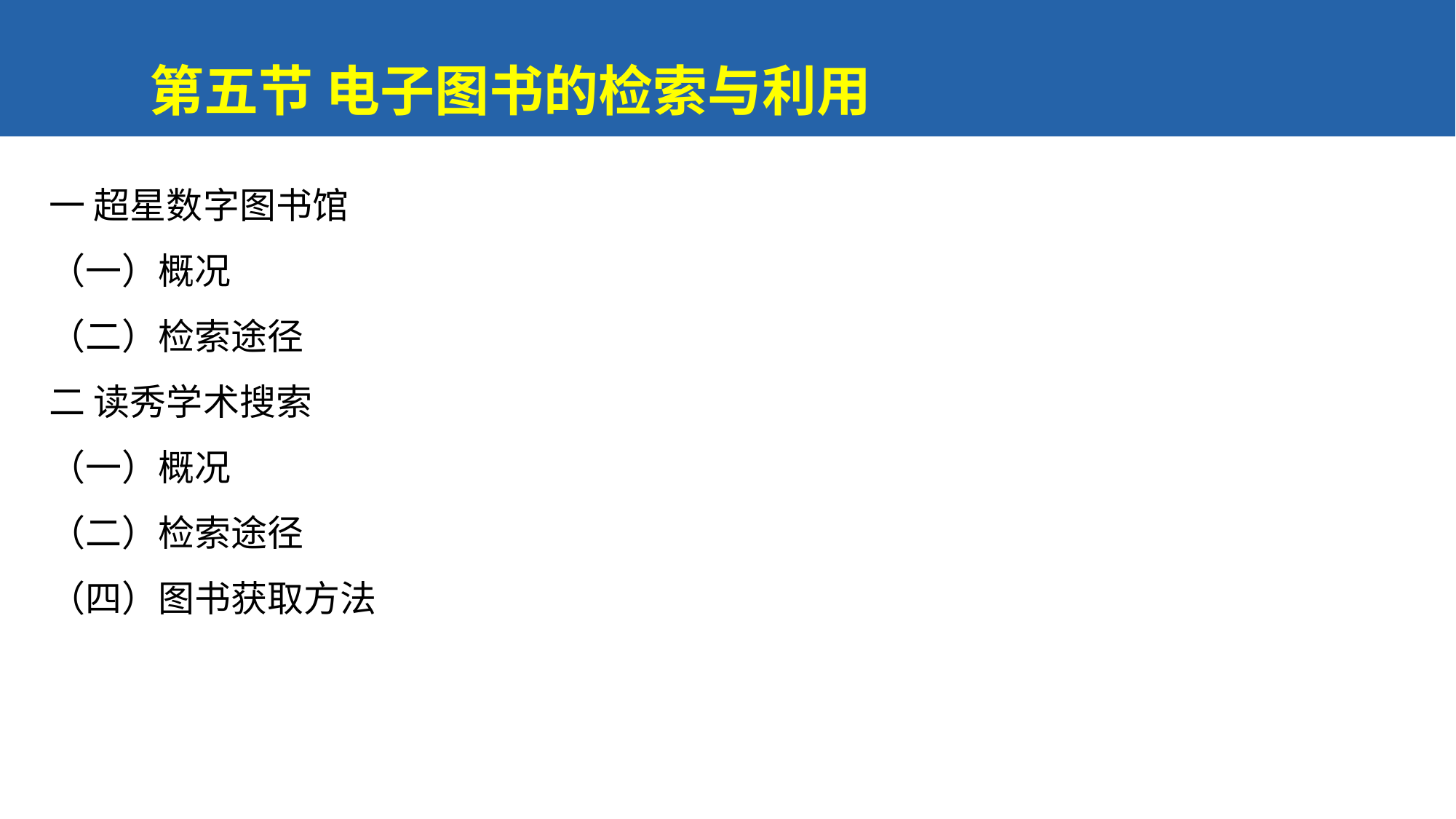

第五节 电子图书的检索与利用
一 超星数字图书馆
（一）概况
（二）检索途径
二 读秀学术搜索
（一）概况
（二）检索途径
（四）图书获取方法